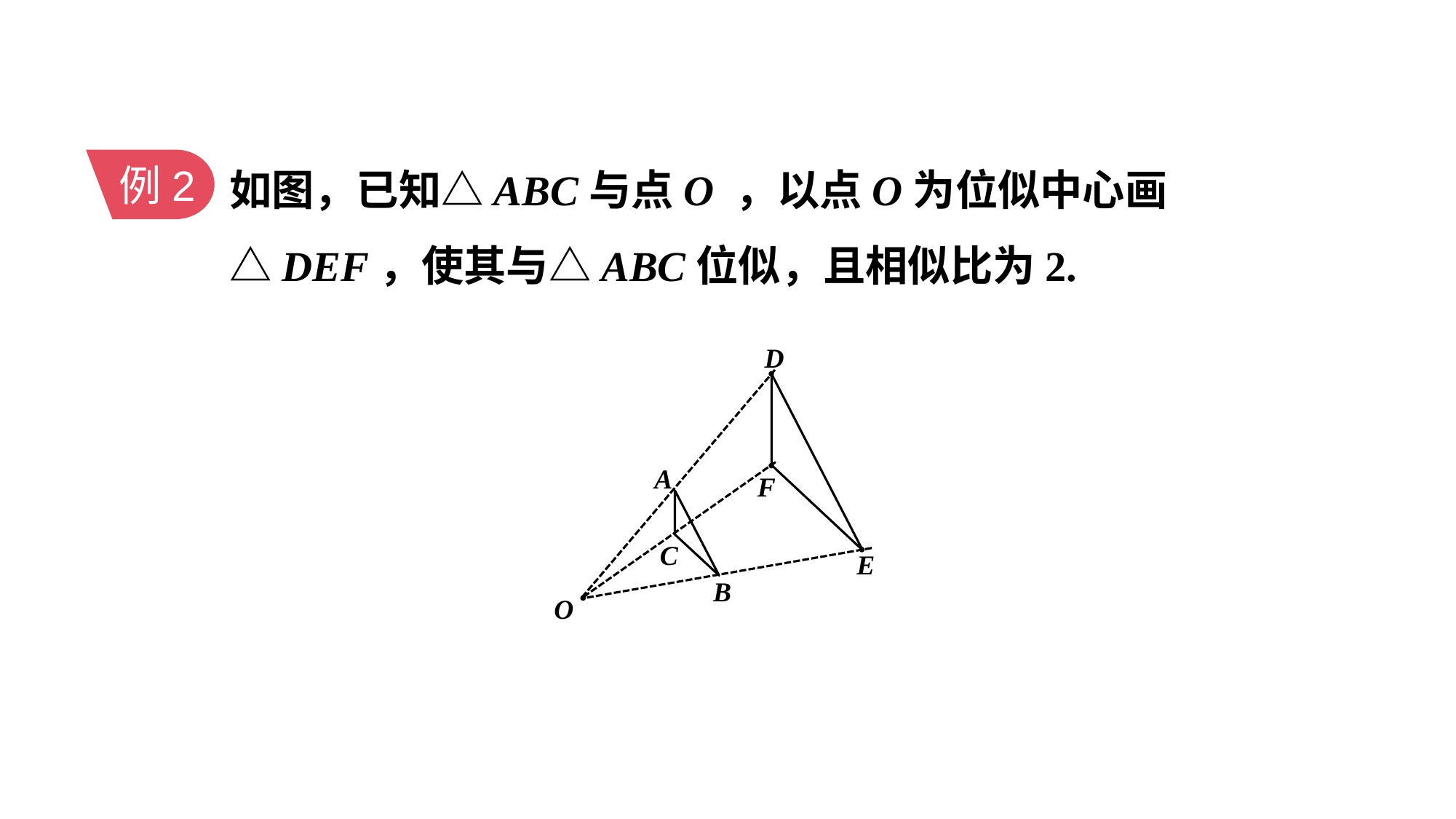

如图，已知△ABC与点O ，以点O为位似中心画△DEF，使其与△ABC位似，且相似比为2.
例2
D

A

F

C
E

B
O